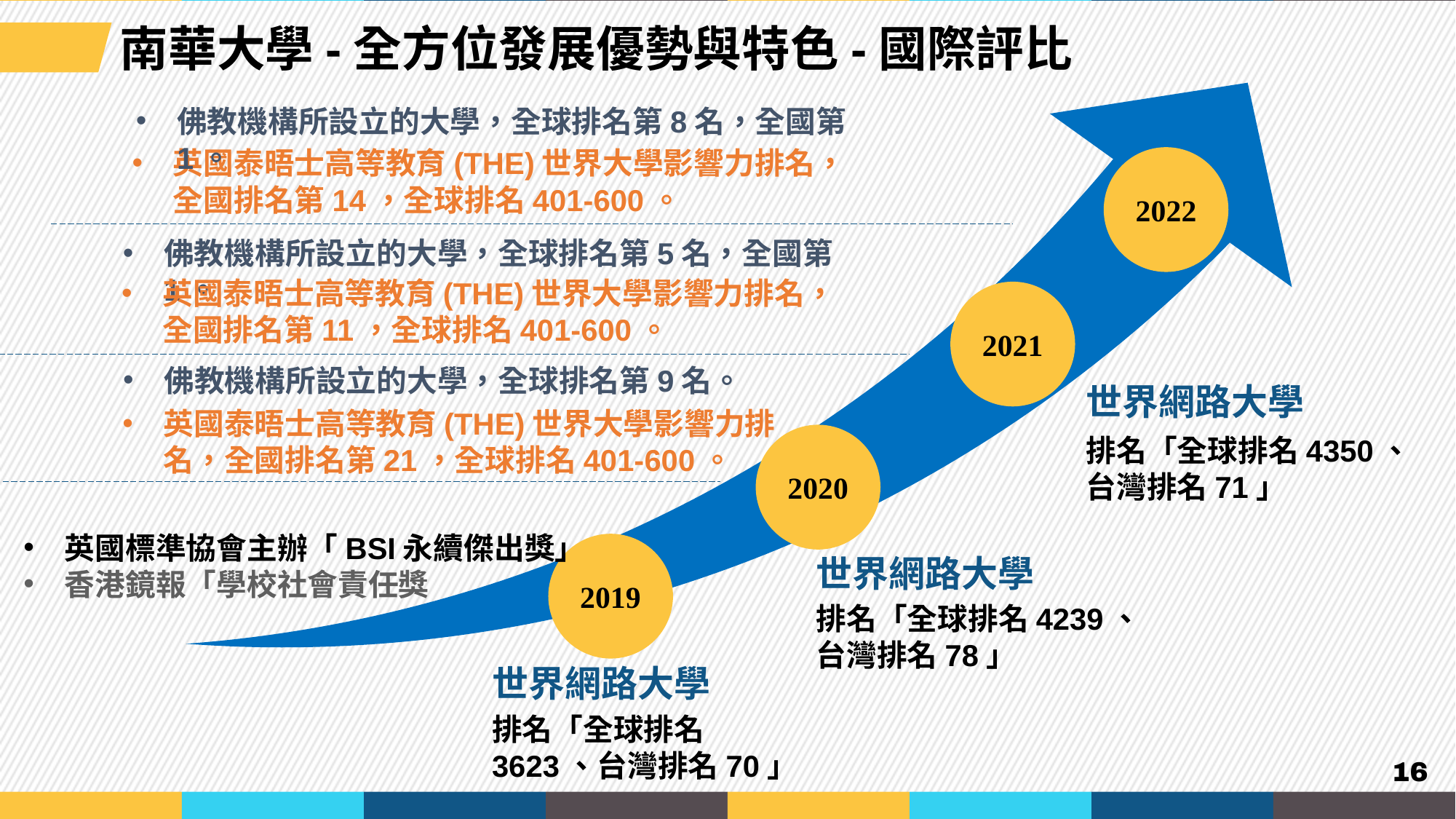

南華大學-全方位發展優勢與特色-國際評比

佛教機構所設立的大學，全球排名第8名，全國第1。
英國泰晤士高等教育(THE)世界大學影響力排名，全國排名第14，全球排名401-600。
2022
佛教機構所設立的大學，全球排名第5名，全國第1。
英國泰晤士高等教育(THE)世界大學影響力排名，全國排名第11，全球排名401-600。
2021
佛教機構所設立的大學，全球排名第9名。
世界網路大學
英國泰晤士高等教育(THE)世界大學影響力排名，全國排名第21，全球排名401-600。
2020
排名「全球排名4350、台灣排名71」
英國標準協會主辦「BSI永續傑出獎」
香港鏡報「學校社會責任獎
2019
世界網路大學
排名「全球排名4239、
台灣排名78」
世界網路大學
排名「全球排名3623、台灣排名70」